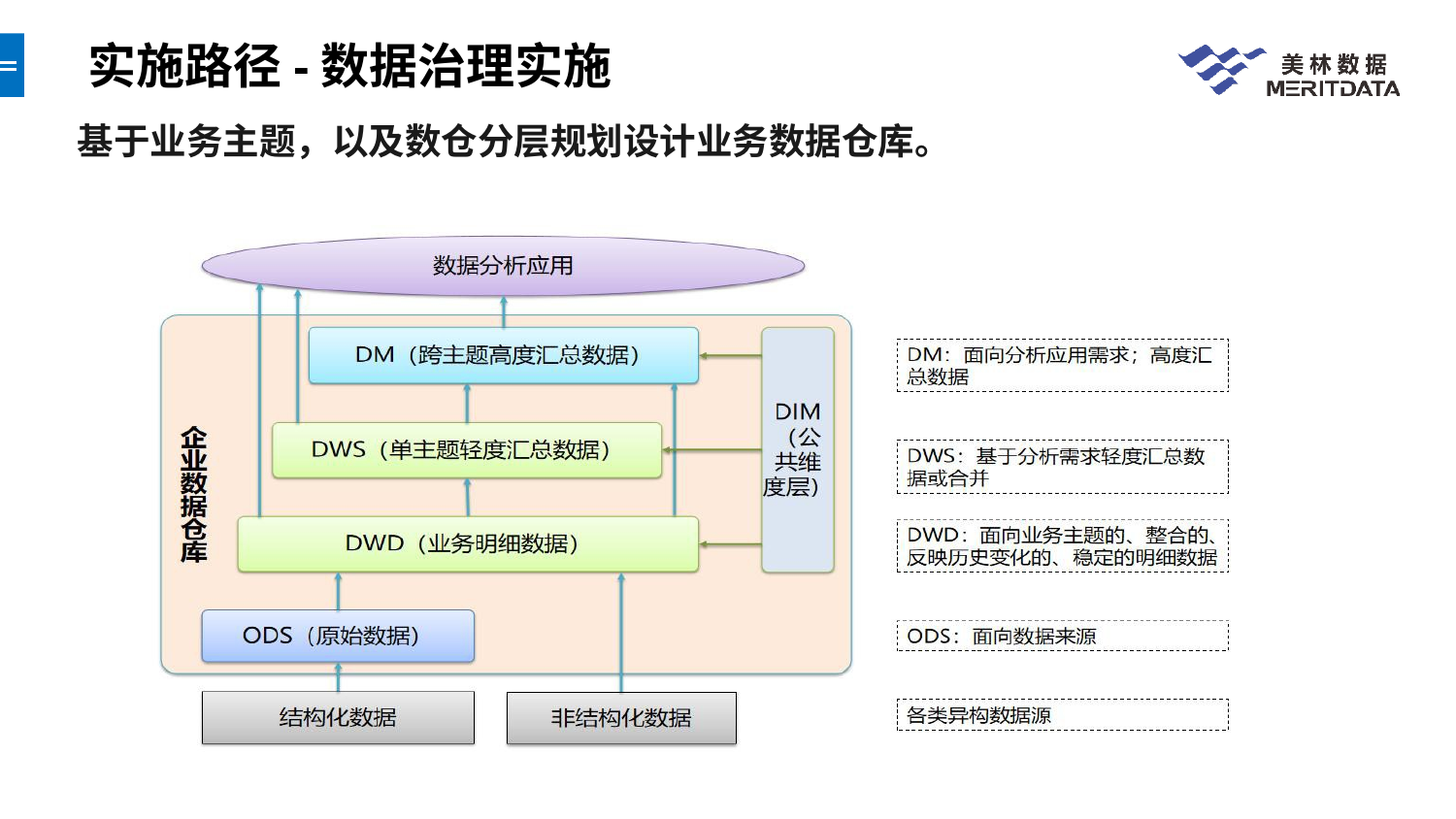

实施路径-数据治理实施
基于业务主题，以及数仓分层规划设计业务数据仓库。